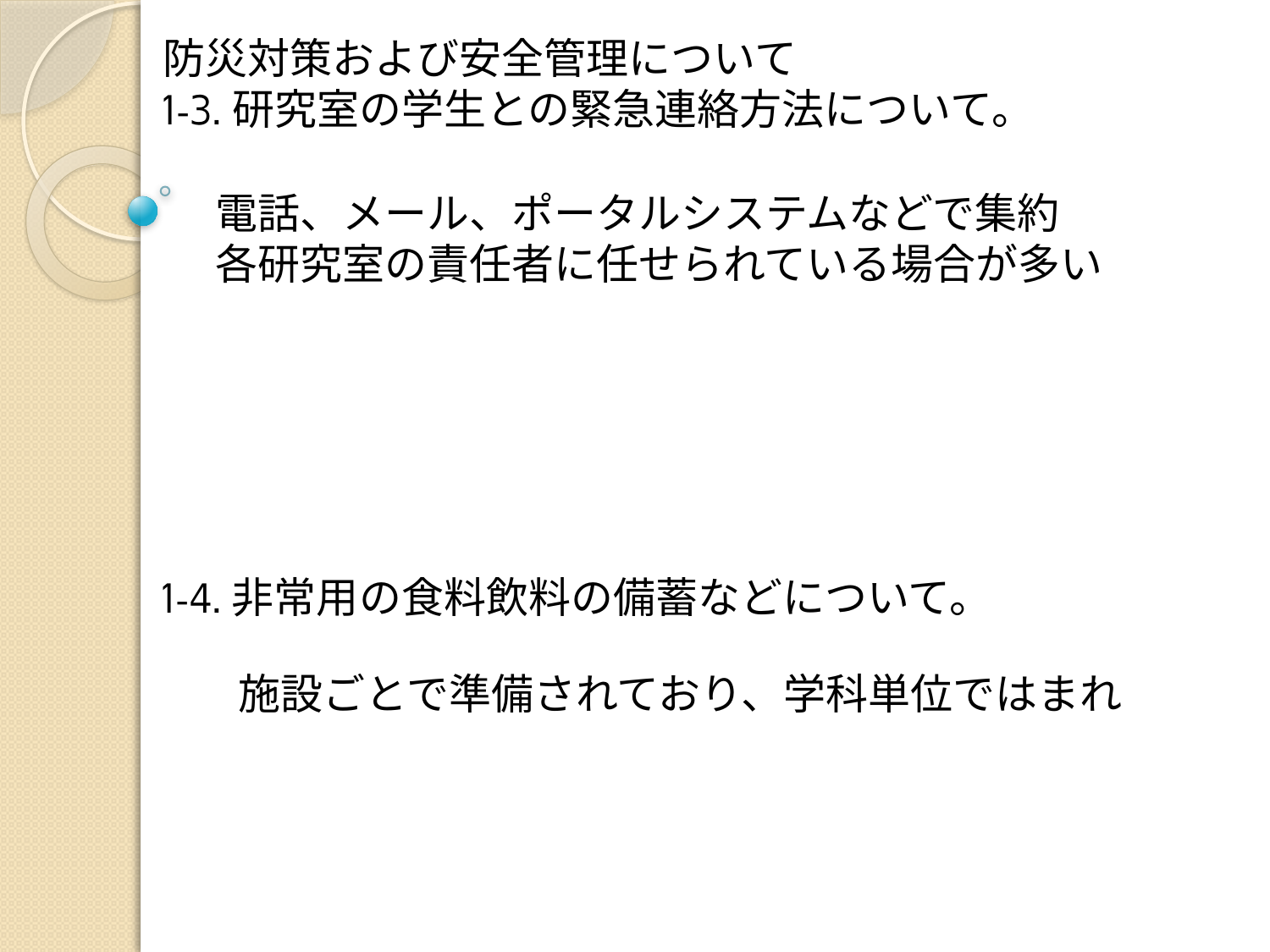

防災対策および安全管理について
1-3.研究室の学生との緊急連絡方法について。

電話、メール、ポータルシステムなどで集約
各研究室の責任者に任せられている場合が多い
1-4.非常用の食料飲料の備蓄などについて。

施設ごとで準備されており、学科単位ではまれ